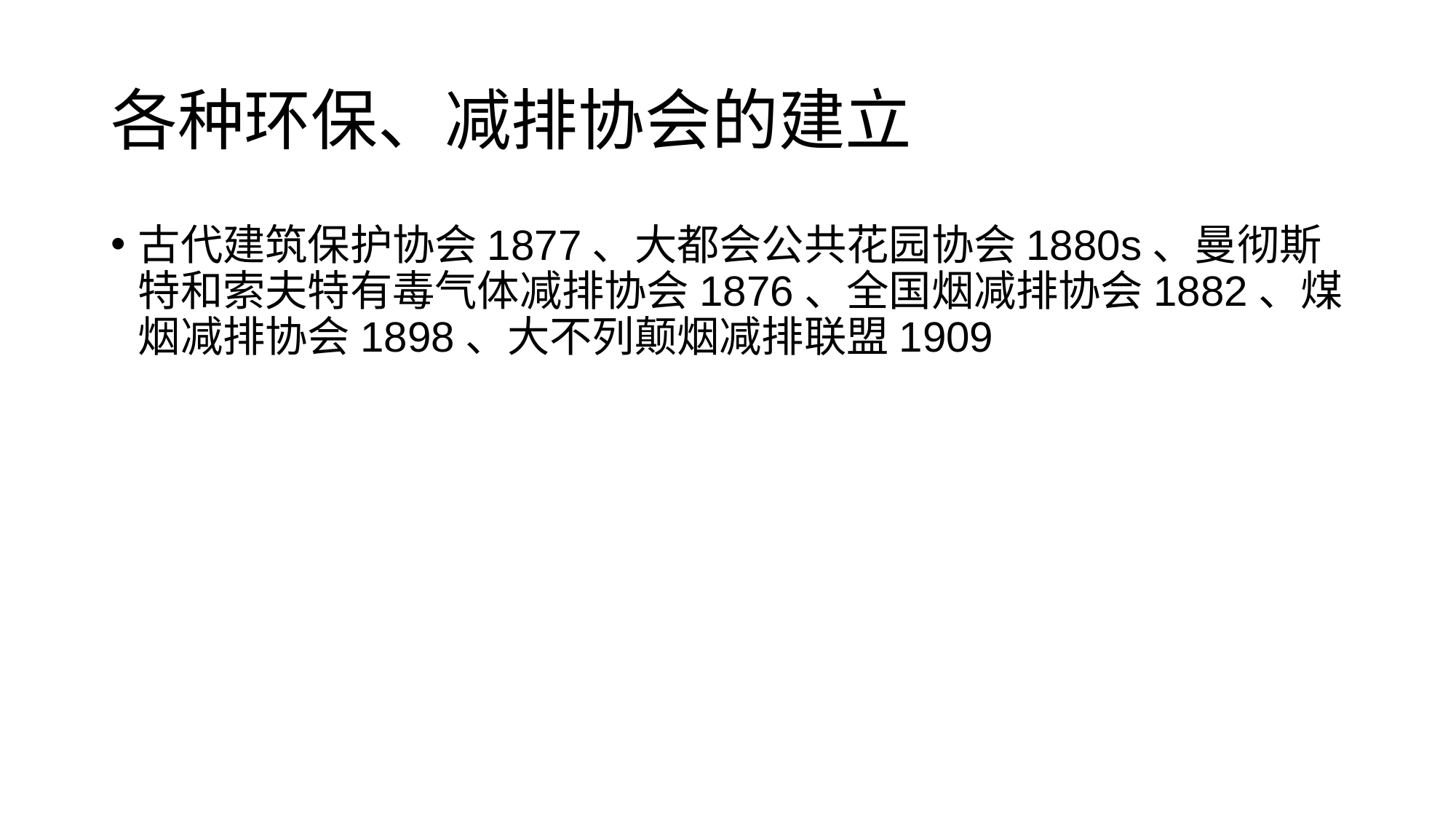

# 各种环保、减排协会的建立
古代建筑保护协会1877、大都会公共花园协会1880s、曼彻斯特和索夫特有毒气体减排协会1876、全国烟减排协会1882、煤烟减排协会1898、大不列颠烟减排联盟1909